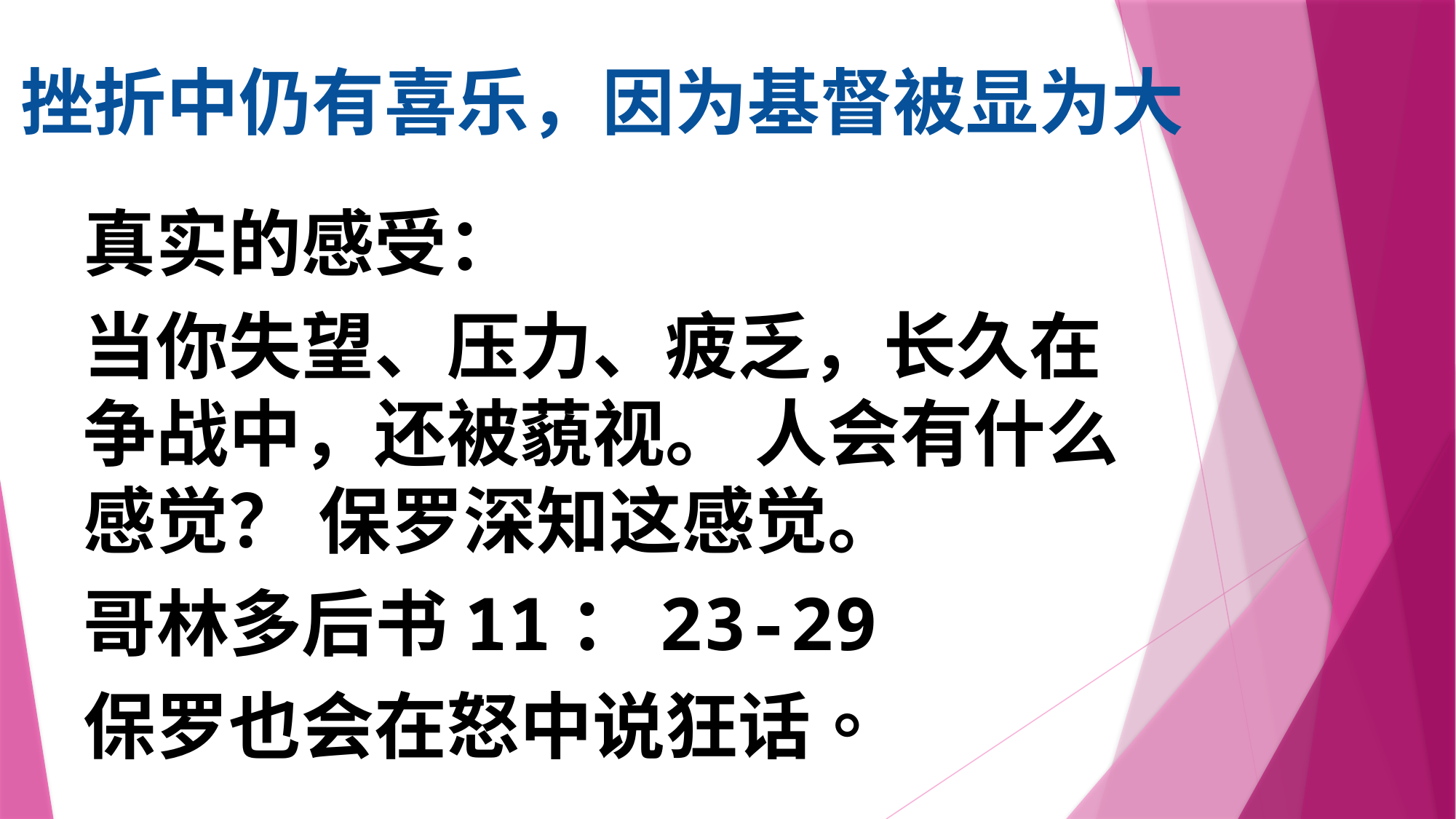

# 挫折中仍有喜乐，因为基督被显为大
真实的感受：
当你失望、压力、疲乏，长久在争战中，还被藐视。 人会有什么感觉？ 保罗深知这感觉。
哥林多后书11：23-29
保罗也会在怒中说狂话。